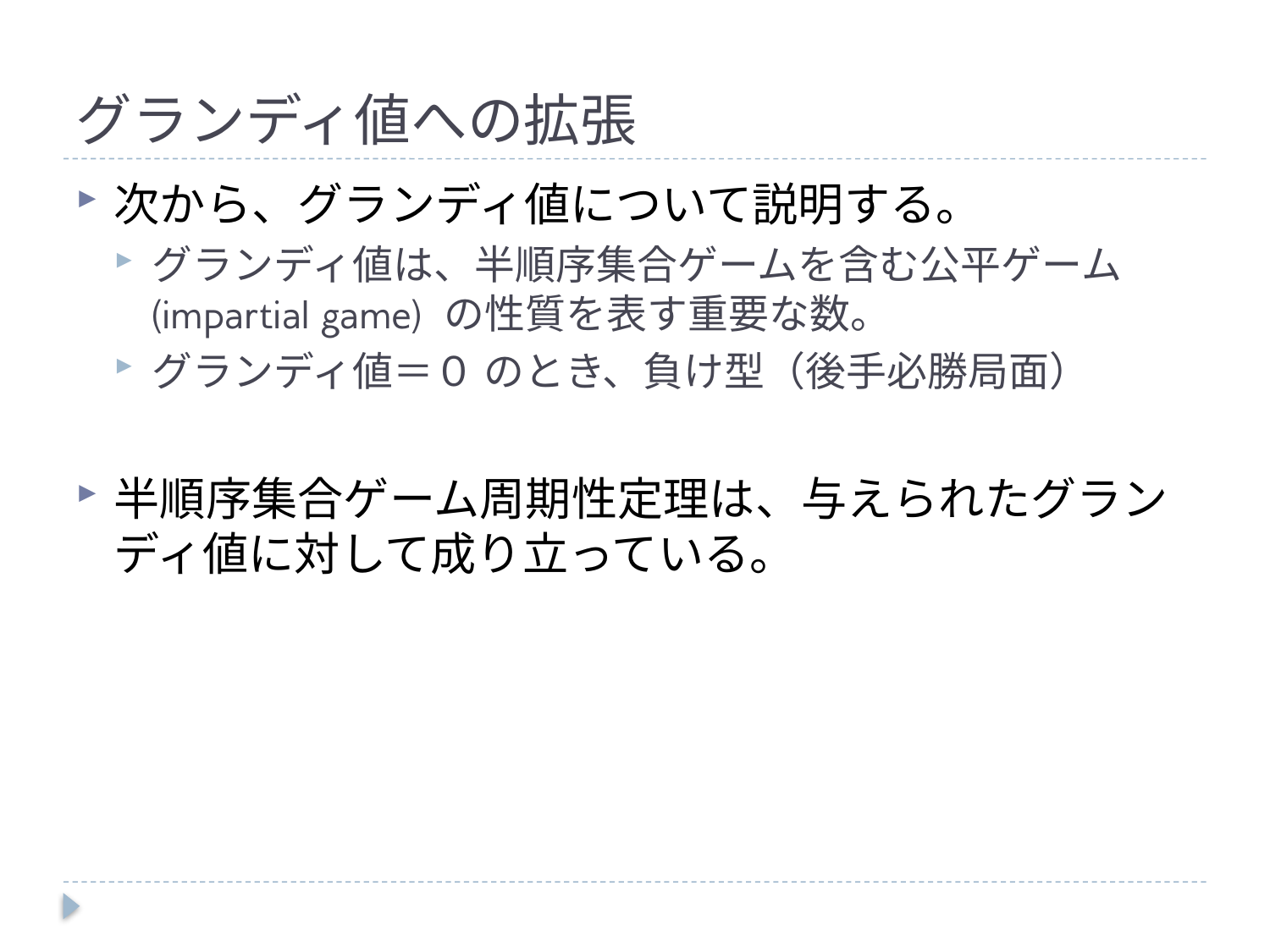

# グランディ値への拡張
次から、グランディ値について説明する。
グランディ値は、半順序集合ゲームを含む公平ゲーム(impartial game) の性質を表す重要な数。
グランディ値＝０ のとき、負け型（後手必勝局面）

半順序集合ゲーム周期性定理は、与えられたグランディ値に対して成り立っている。